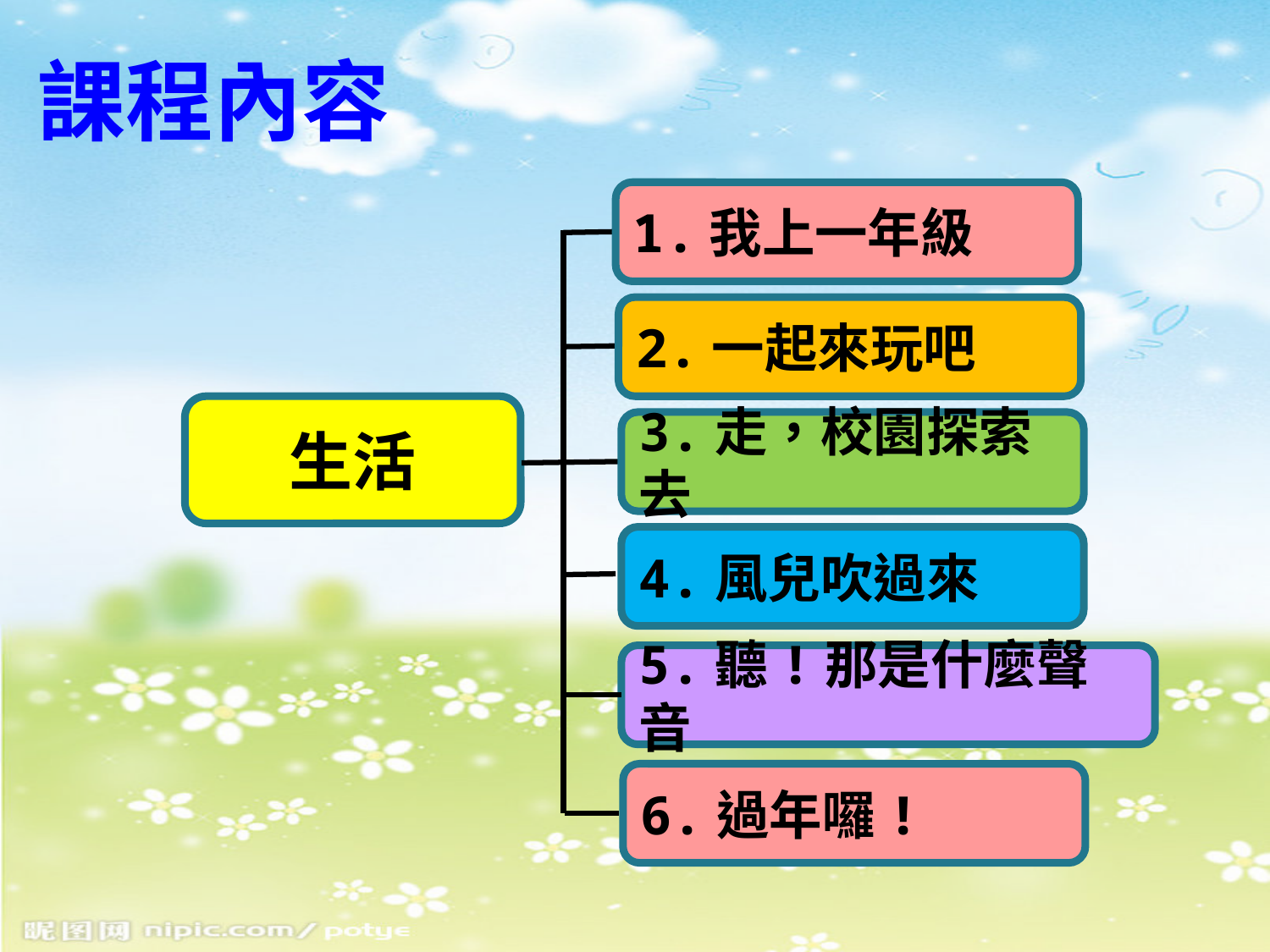

# 課程內容
1.我上一年級
2.一起來玩吧
生活
3.走，校園探索去
4.風兒吹過來
5.聽!那是什麼聲音
6.過年囉!